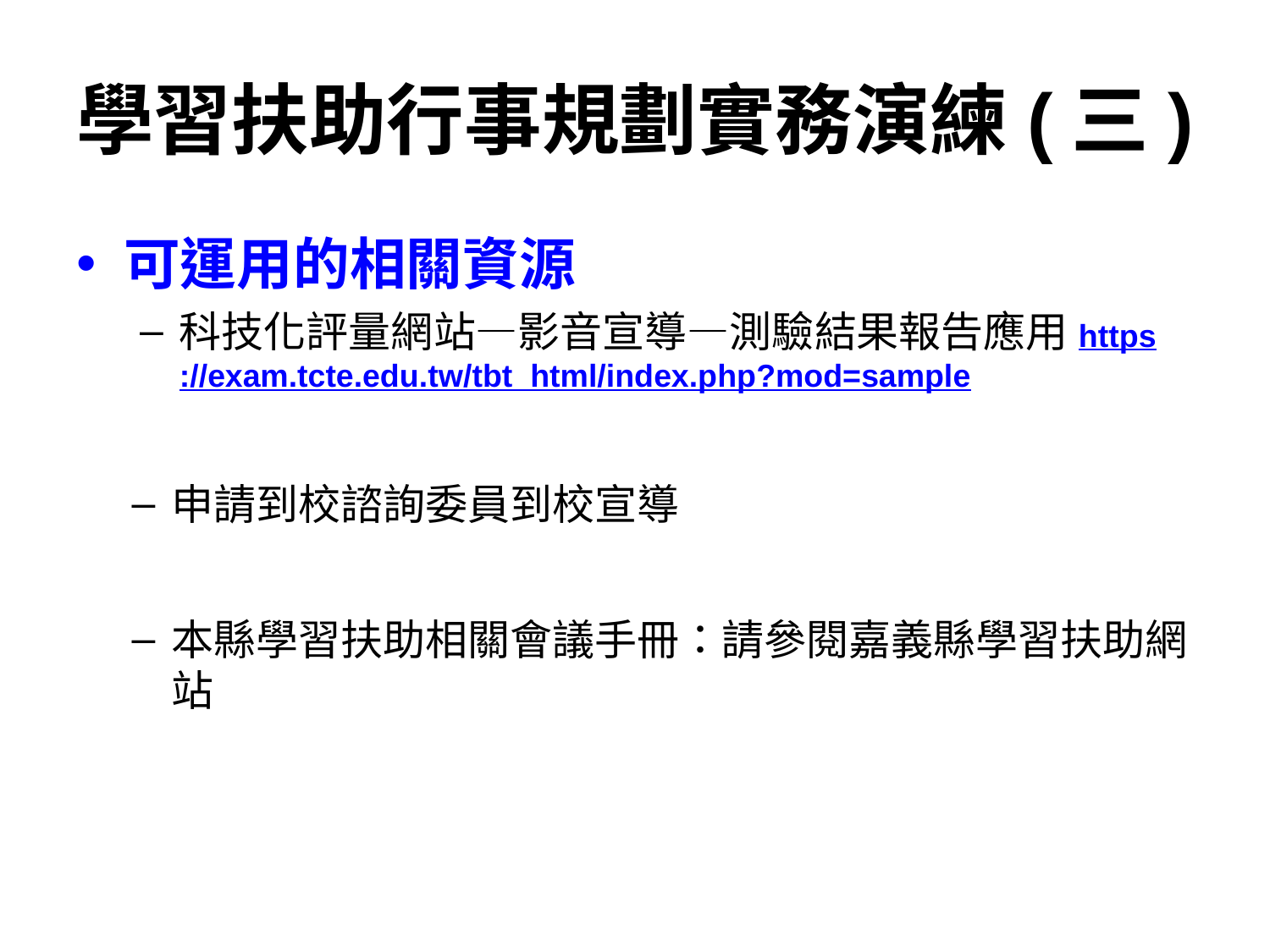

# 學習扶助行事規劃實務演練(三)
可運用的相關資源
科技化評量網站—影音宣導—測驗結果報告應用https://exam.tcte.edu.tw/tbt_html/index.php?mod=sample

申請到校諮詢委員到校宣導

本縣學習扶助相關會議手冊：請參閱嘉義縣學習扶助網站